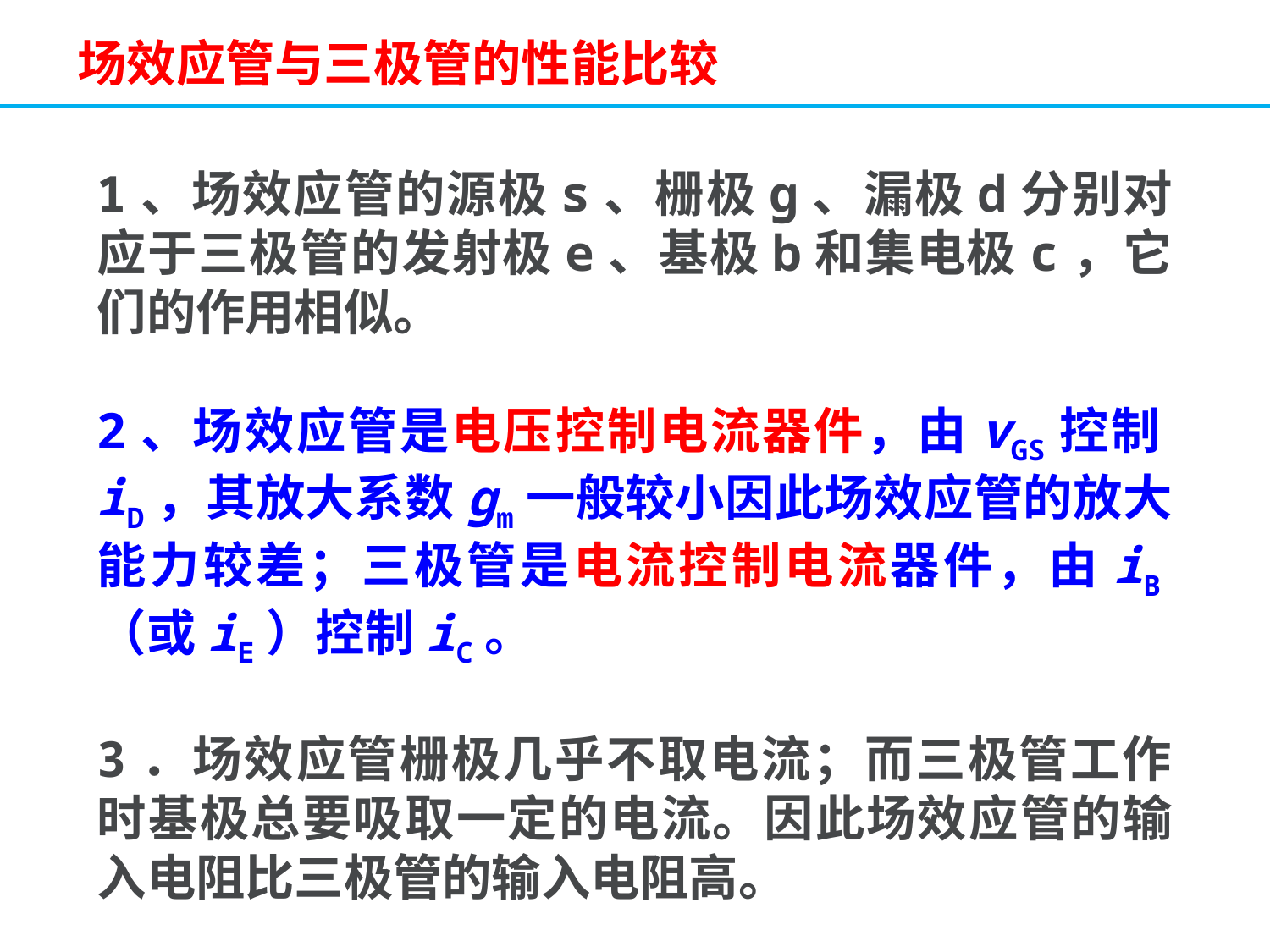

场效应管与三极管的性能比较

1、场效应管的源极s、栅极g、漏极d分别对应于三极管的发射极e、基极b和集电极c，它们的作用相似。

2、场效应管是电压控制电流器件，由vGS控制iD，其放大系数gm一般较小因此场效应管的放大能力较差；三极管是电流控制电流器件，由iB（或iE）控制iC。

3．场效应管栅极几乎不取电流；而三极管工作时基极总要吸取一定的电流。因此场效应管的输入电阻比三极管的输入电阻高。